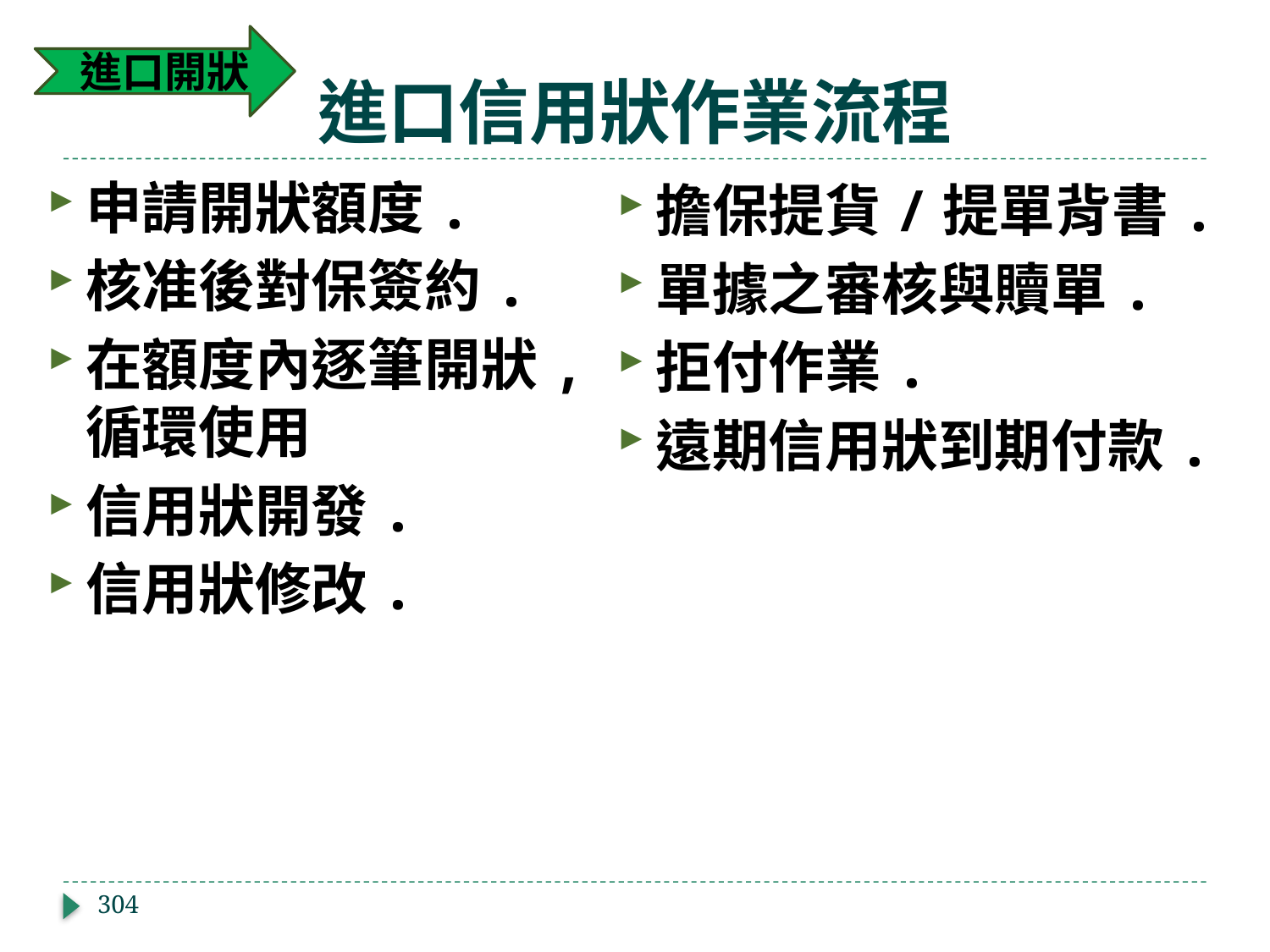

進口開狀
# 進口信用狀作業流程
申請開狀額度.
核准後對保簽約.
在額度內逐筆開狀,循環使用
信用狀開發.
信用狀修改.
擔保提貨/提單背書.
單據之審核與贖單.
拒付作業.
遠期信用狀到期付款.
304